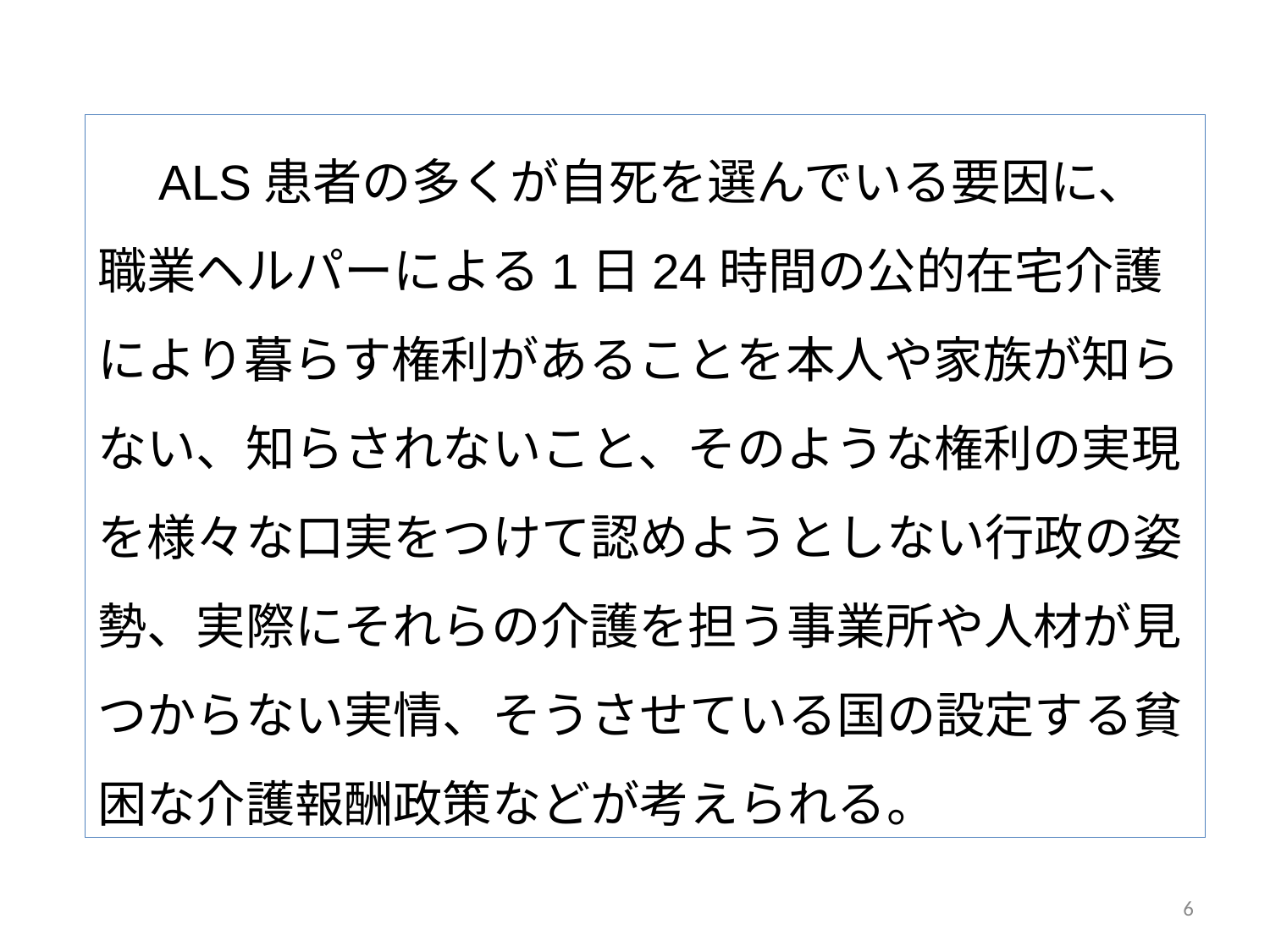

ALS患者の多くが自死を選んでいる要因に、職業ヘルパーによる1日24時間の公的在宅介護により暮らす権利があることを本人や家族が知らない、知らされないこと、そのような権利の実現を様々な口実をつけて認めようとしない行政の姿勢、実際にそれらの介護を担う事業所や人材が見つからない実情、そうさせている国の設定する貧困な介護報酬政策などが考えられる。
6